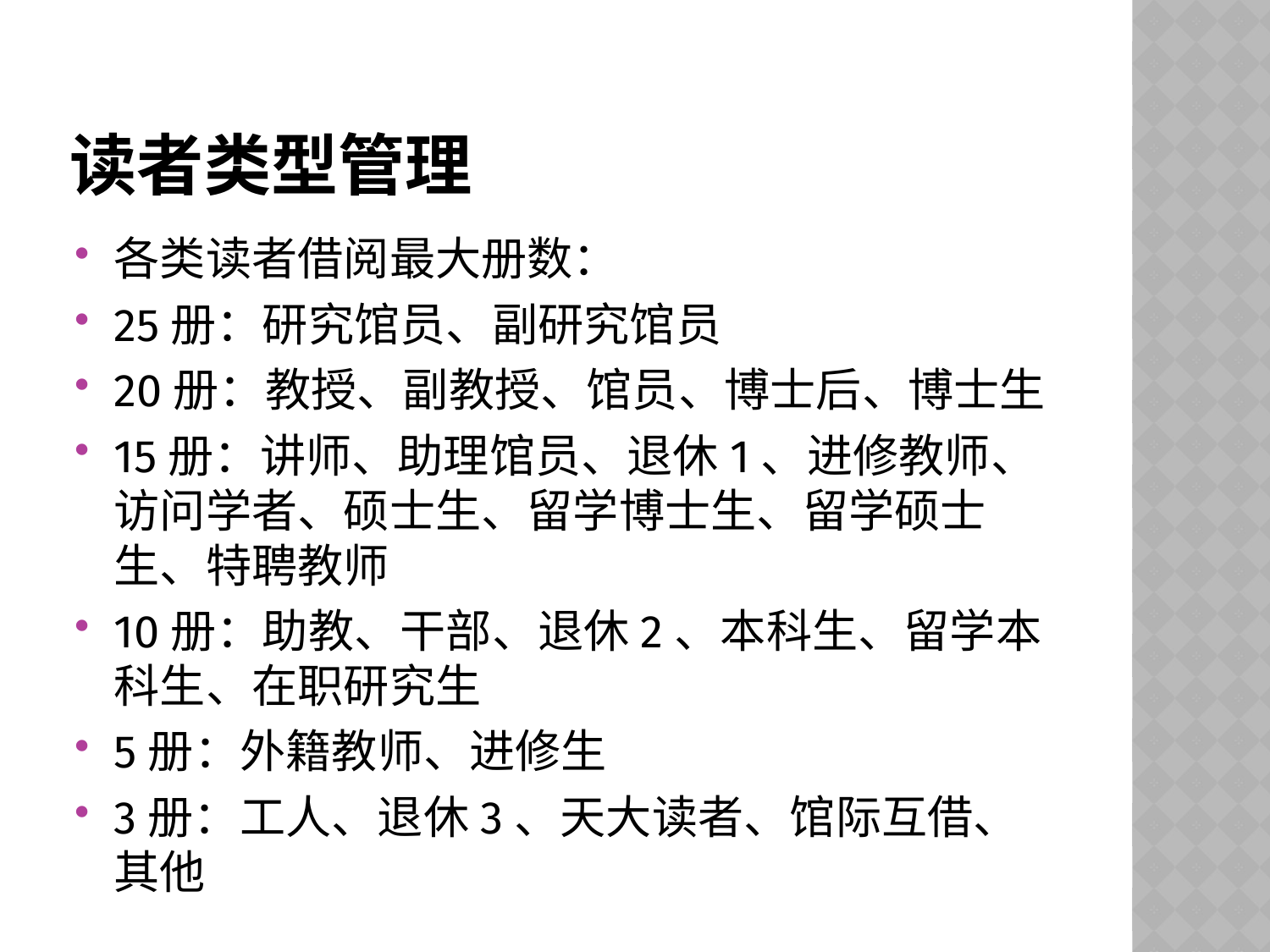

# 读者类型管理
各类读者借阅最大册数：
25册：研究馆员、副研究馆员
20册：教授、副教授、馆员、博士后、博士生
15册：讲师、助理馆员、退休1、进修教师、访问学者、硕士生、留学博士生、留学硕士生、特聘教师
10册：助教、干部、退休2、本科生、留学本科生、在职研究生
5册：外籍教师、进修生
3册：工人、退休3、天大读者、馆际互借、其他